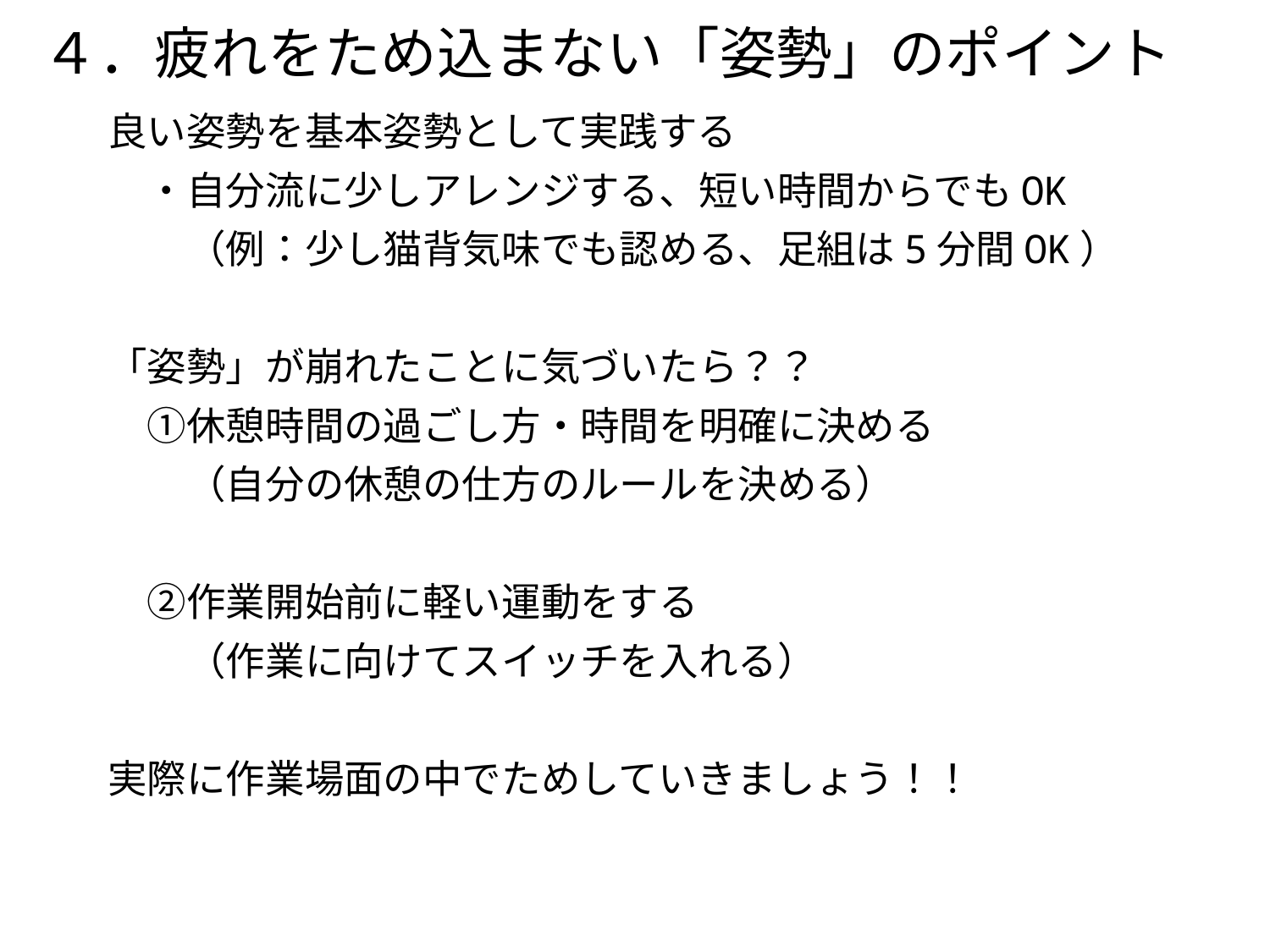

# ４．疲れをため込まない「姿勢」のポイント
良い姿勢を基本姿勢として実践する
　・自分流に少しアレンジする、短い時間からでもOK
　　（例：少し猫背気味でも認める、足組は5分間OK）

「姿勢」が崩れたことに気づいたら？？
　①休憩時間の過ごし方・時間を明確に決める
　　（自分の休憩の仕方のルールを決める）

　②作業開始前に軽い運動をする
　　（作業に向けてスイッチを入れる）

実際に作業場面の中でためしていきましょう！！